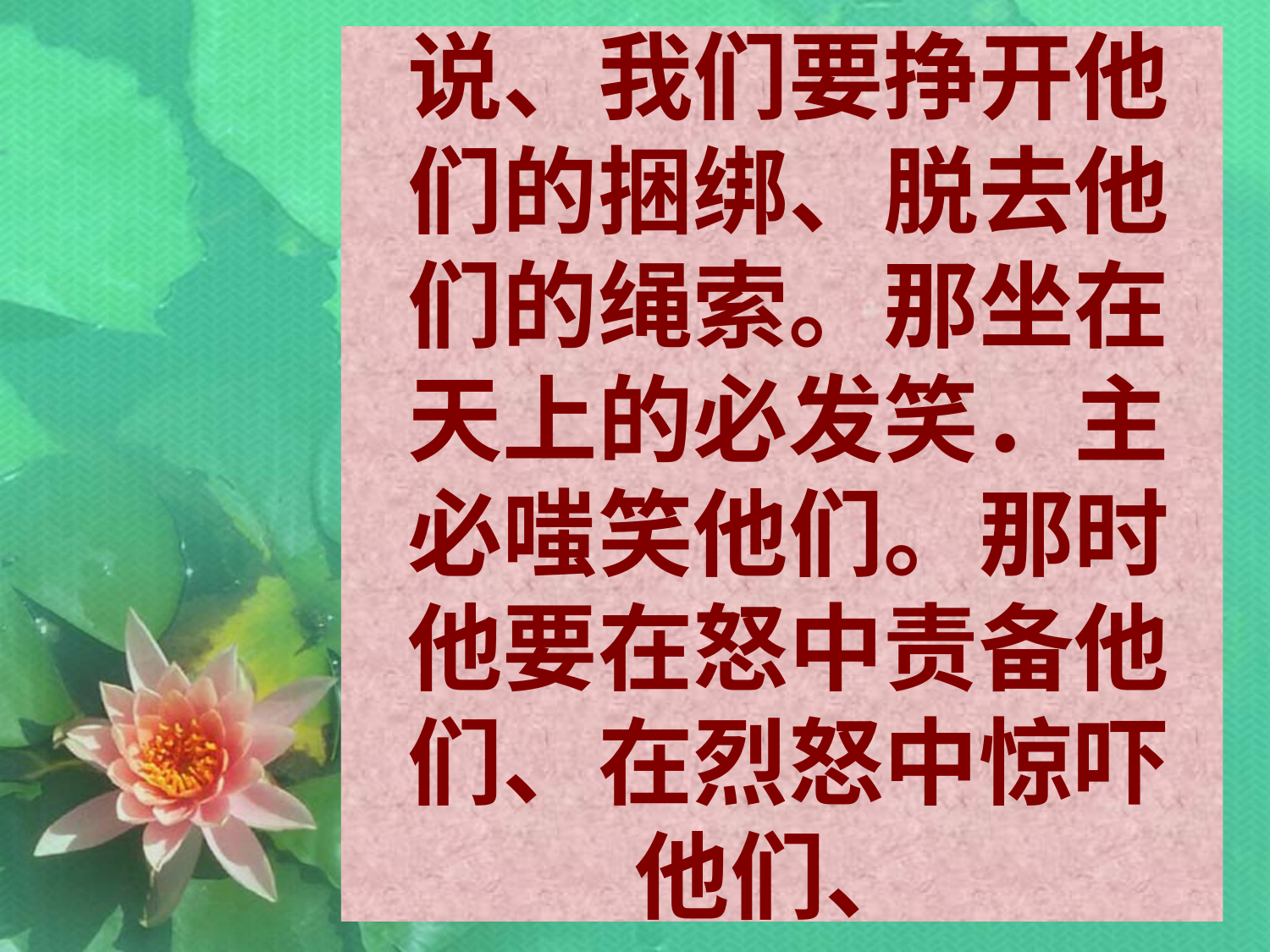

说、我们要挣开他们的捆绑、脱去他们的绳索。那坐在天上的必发笑．主必嗤笑他们。那时他要在怒中责备他们、在烈怒中惊吓他们、